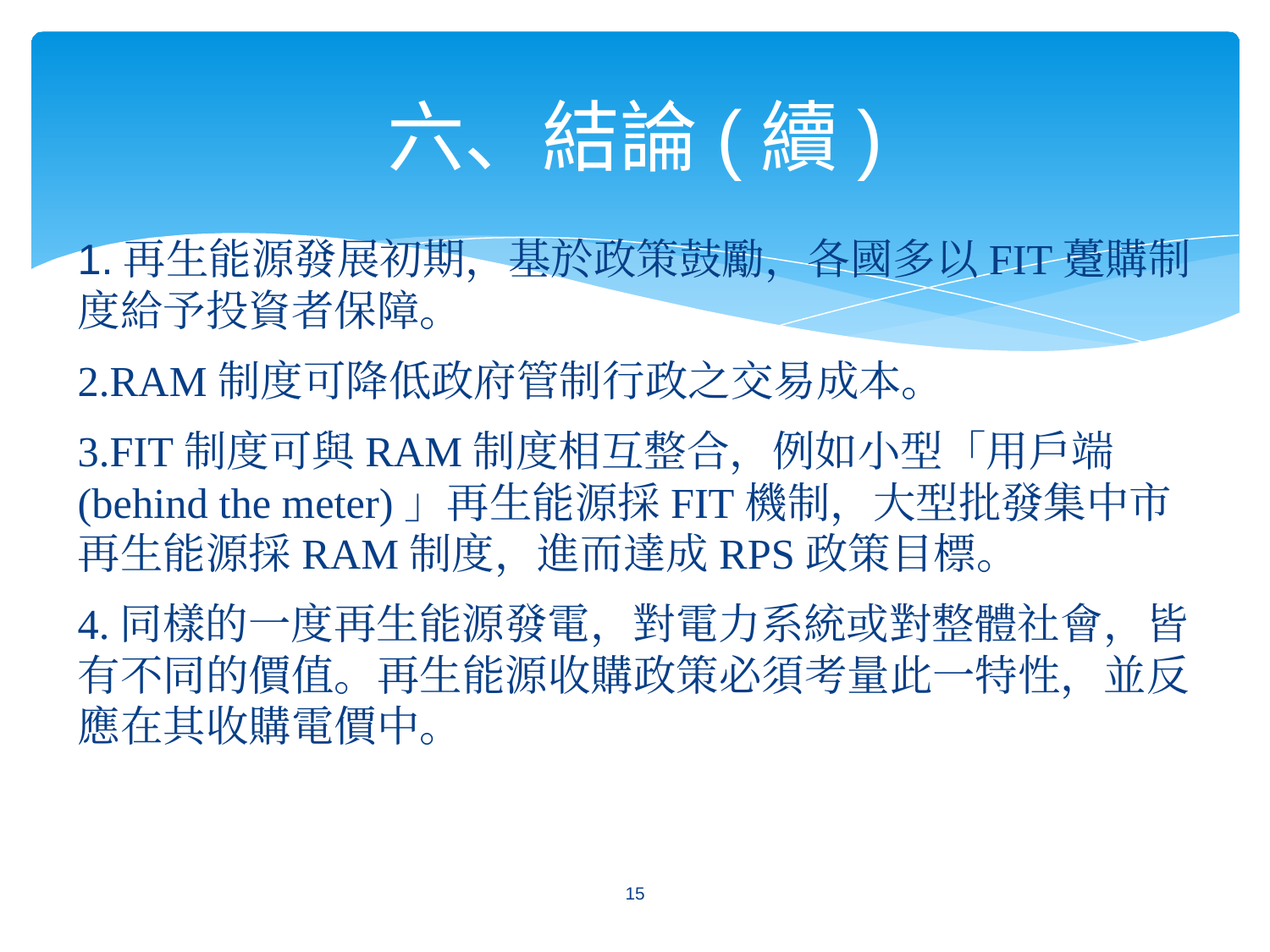

# 六、結論(續)
1.再生能源發展初期，基於政策鼓勵，各國多以FIT躉購制度給予投資者保障。
2.RAM制度可降低政府管制行政之交易成本。
3.FIT制度可與RAM制度相互整合，例如小型「用戶端(behind the meter)」再生能源採FIT機制，大型批發集中市再生能源採RAM制度，進而達成RPS政策目標。
4.同樣的一度再生能源發電，對電力系統或對整體社會，皆有不同的價值。再生能源收購政策必須考量此一特性，並反應在其收購電價中。

15